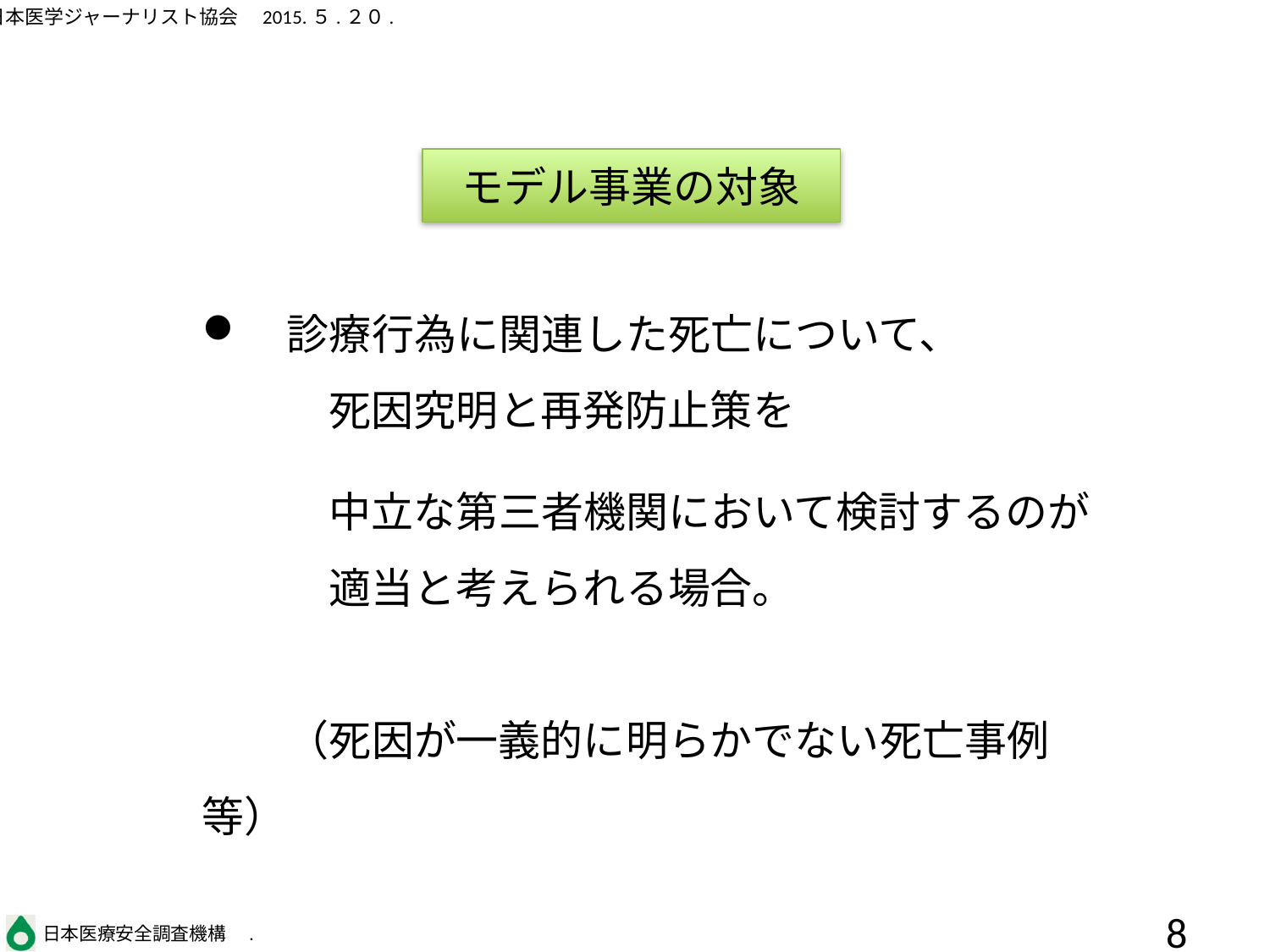

モデル事業の対象
　診療行為に関連した死亡について、
	死因究明と再発防止策を
	中立な第三者機関において検討するのが
	適当と考えられる場合。

　　（死因が一義的に明らかでない死亡事例等）